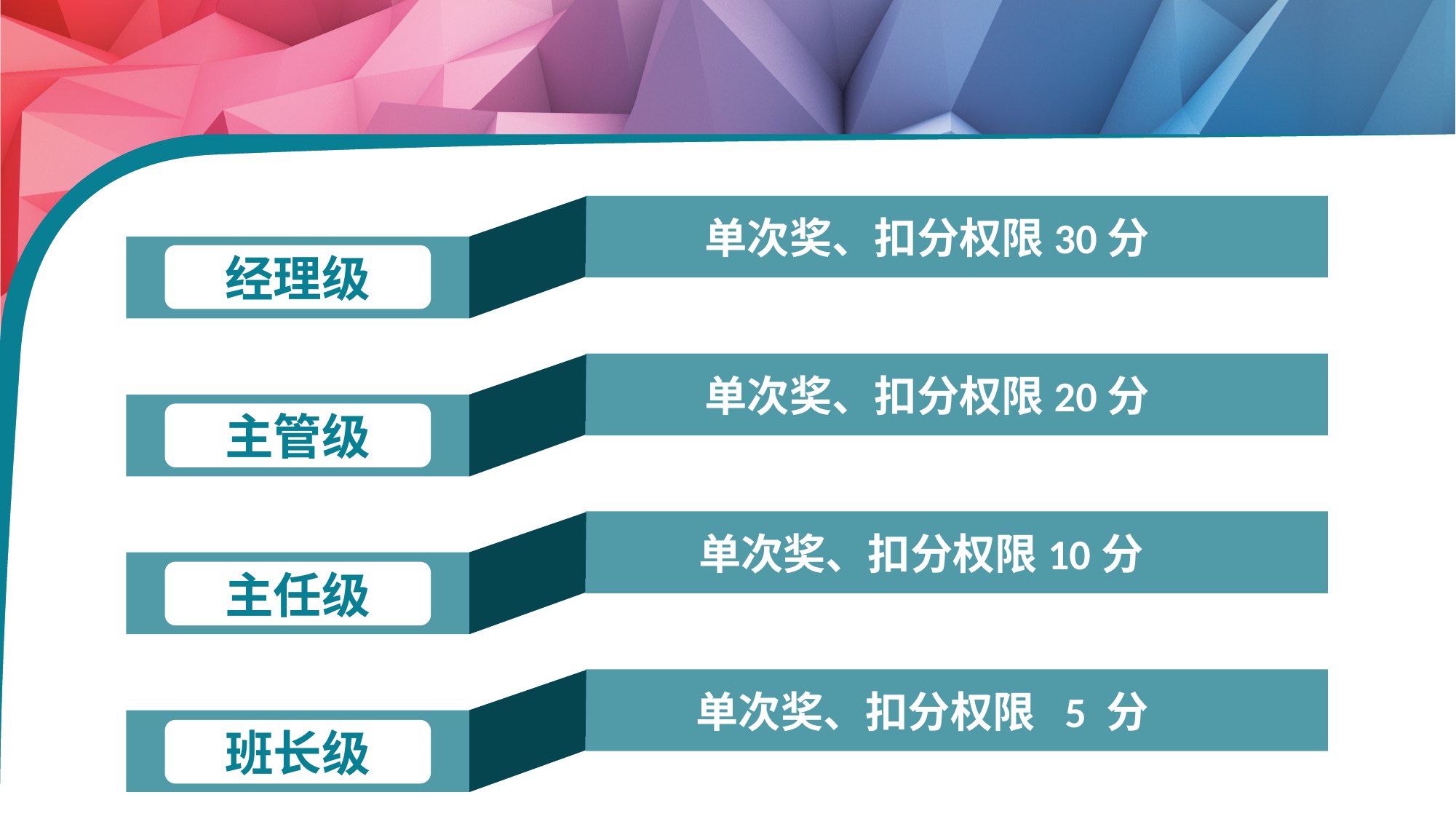

单次奖、扣分权限30分

经理级

单次奖、扣分权限20分

主管级

单次奖、扣分权限10分

主任级

单次奖、扣分权限  5 分

班长级